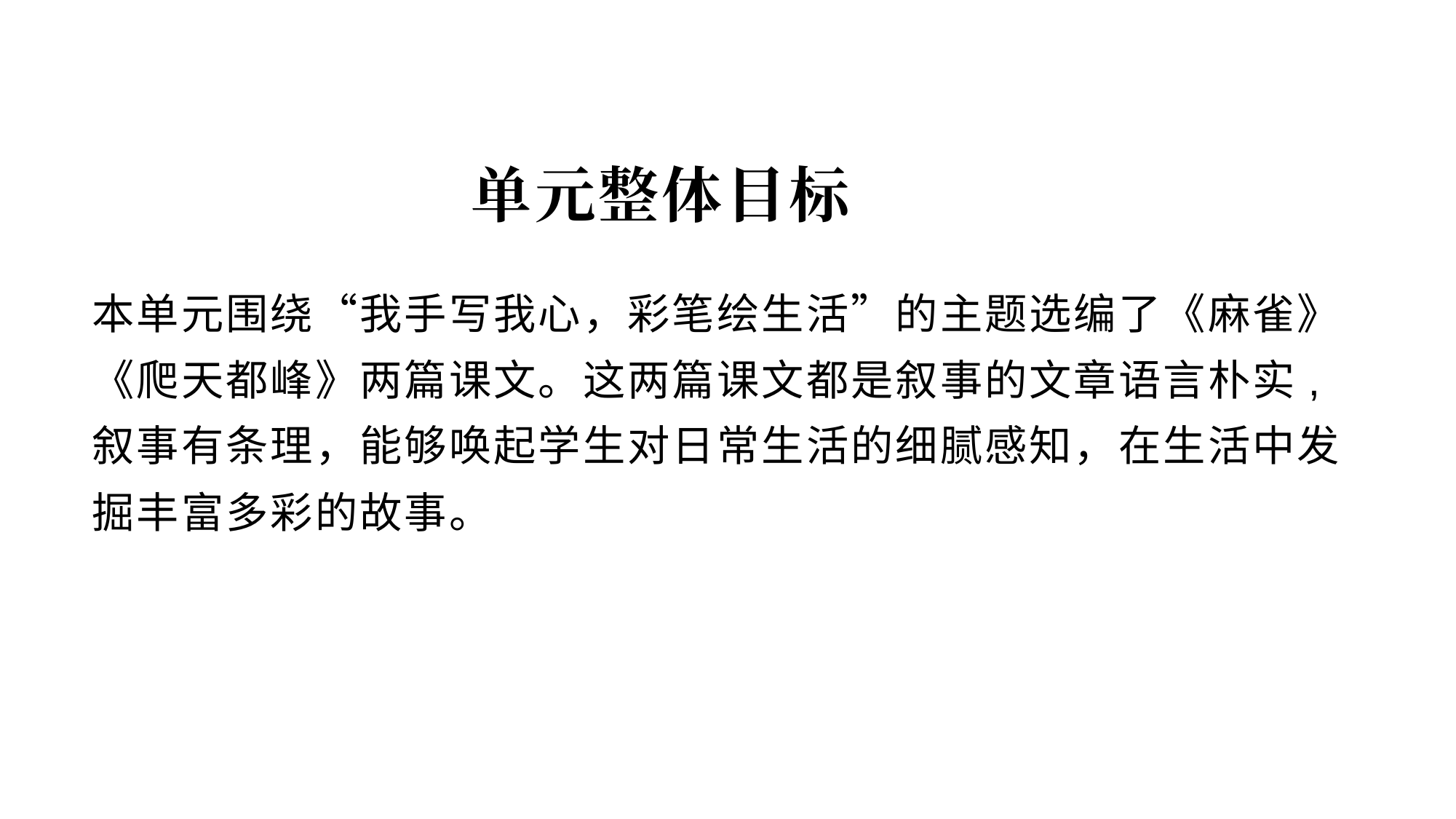

# 单元整体目标

本单元围绕“我手写我心，彩笔绘生活”的主题选编了《麻雀》《爬天都峰》两篇课文。这两篇课文都是叙事的文章语言朴实,叙事有条理，能够唤起学生对日常生活的细腻感知，在生活中发掘丰富多彩的故事。